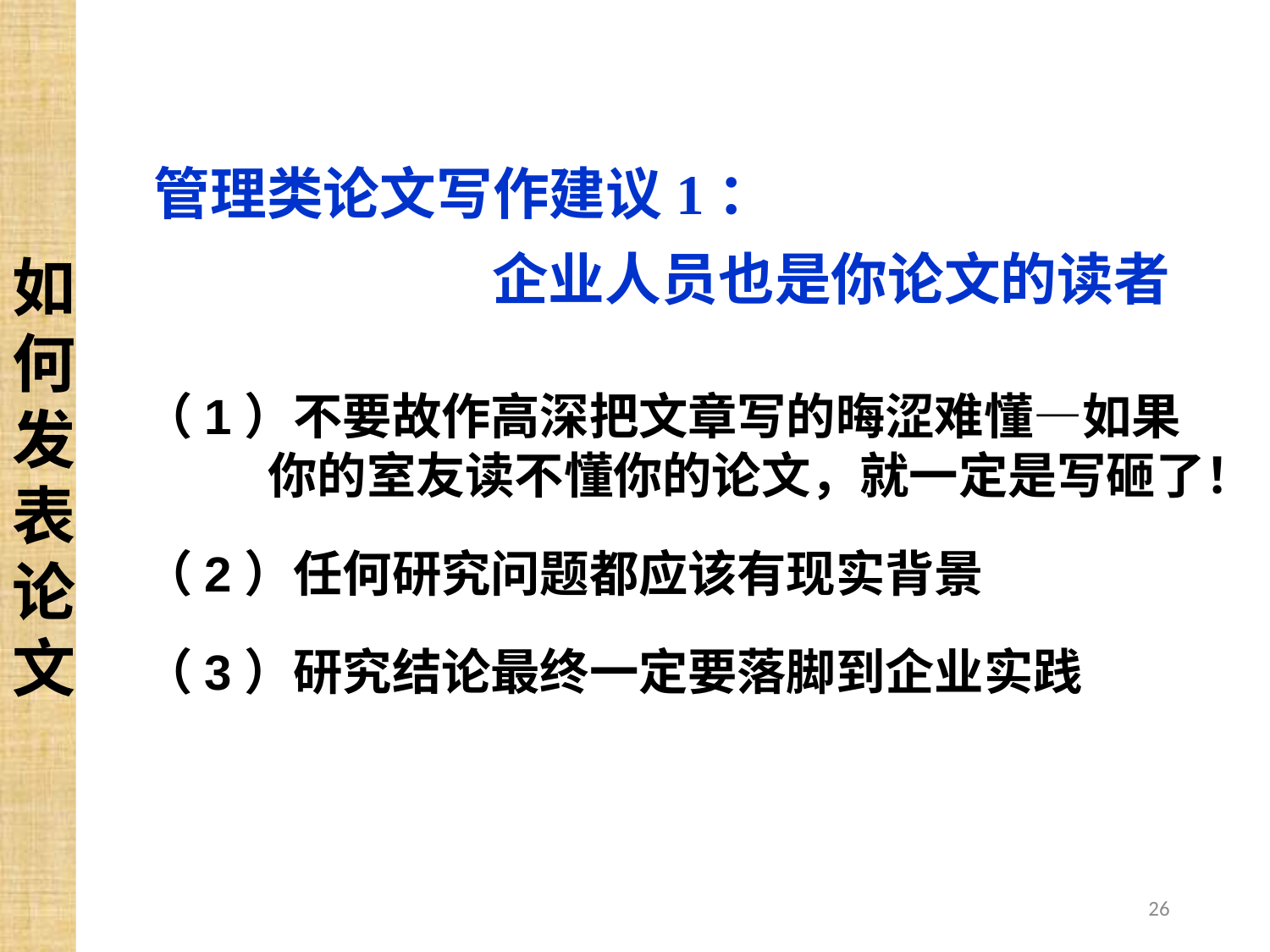

如何发表论文
管理类论文写作建议1：
企业人员也是你论文的读者
（1）不要故作高深把文章写的晦涩难懂—如果你的室友读不懂你的论文，就一定是写砸了！
（2）任何研究问题都应该有现实背景
（3）研究结论最终一定要落脚到企业实践
26